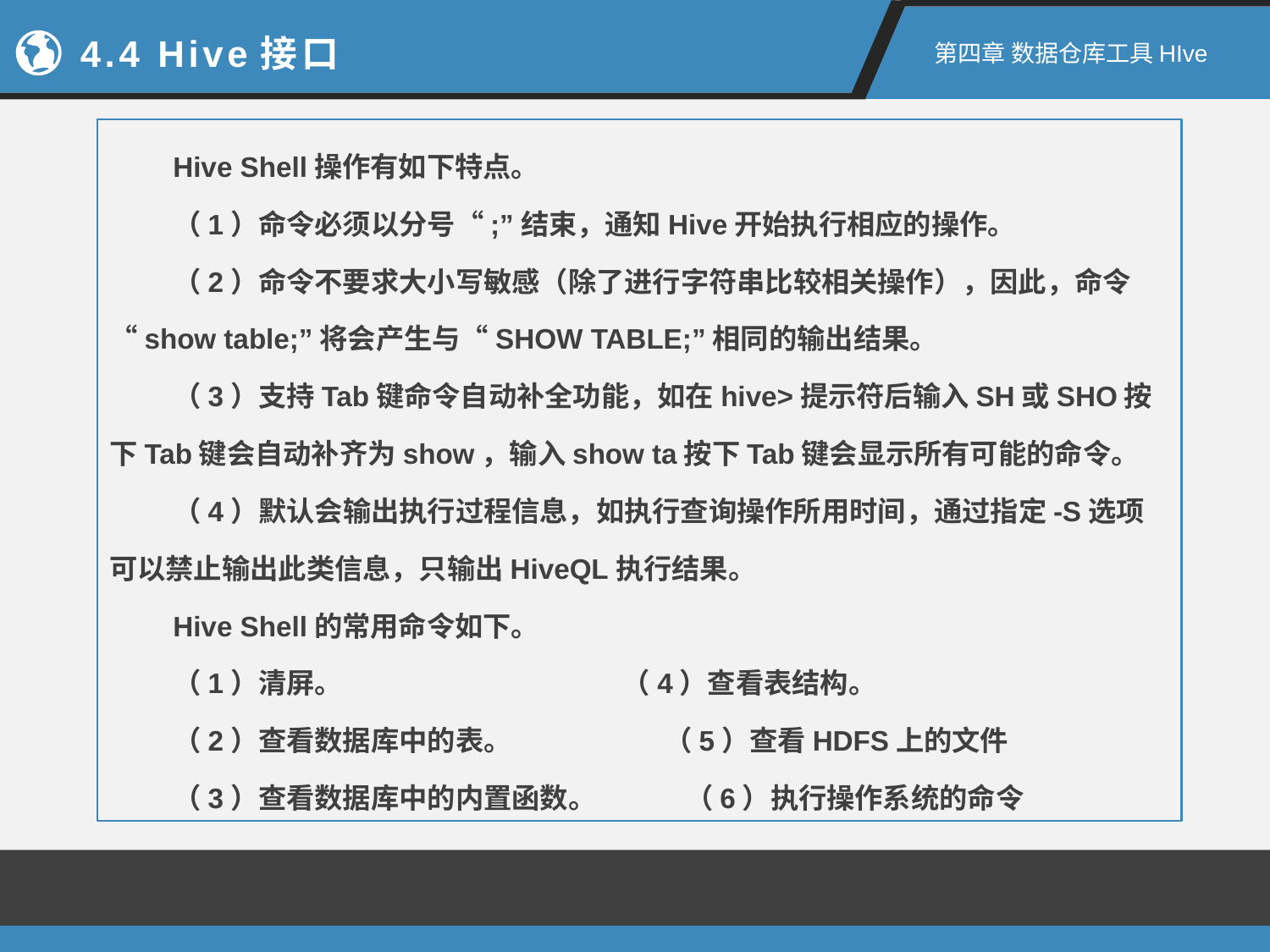

4.4 Hive接口

第四章 数据仓库工具HIve
Hive Shell操作有如下特点。
（1）命令必须以分号“;”结束，通知Hive开始执行相应的操作。
（2）命令不要求大小写敏感（除了进行字符串比较相关操作），因此，命令“show table;”将会产生与“SHOW TABLE;”相同的输出结果。
（3）支持Tab键命令自动补全功能，如在hive>提示符后输入SH或SHO按下Tab键会自动补齐为show，输入show ta按下Tab键会显示所有可能的命令。
（4）默认会输出执行过程信息，如执行查询操作所用时间，通过指定-S选项可以禁止输出此类信息，只输出HiveQL执行结果。
Hive Shell的常用命令如下。
（1）清屏。                                            （4）查看表结构。
（2）查看数据库中的表。                        （5）查看HDFS上的文件
（3）查看数据库中的内置函数。              （6）执行操作系统的命令